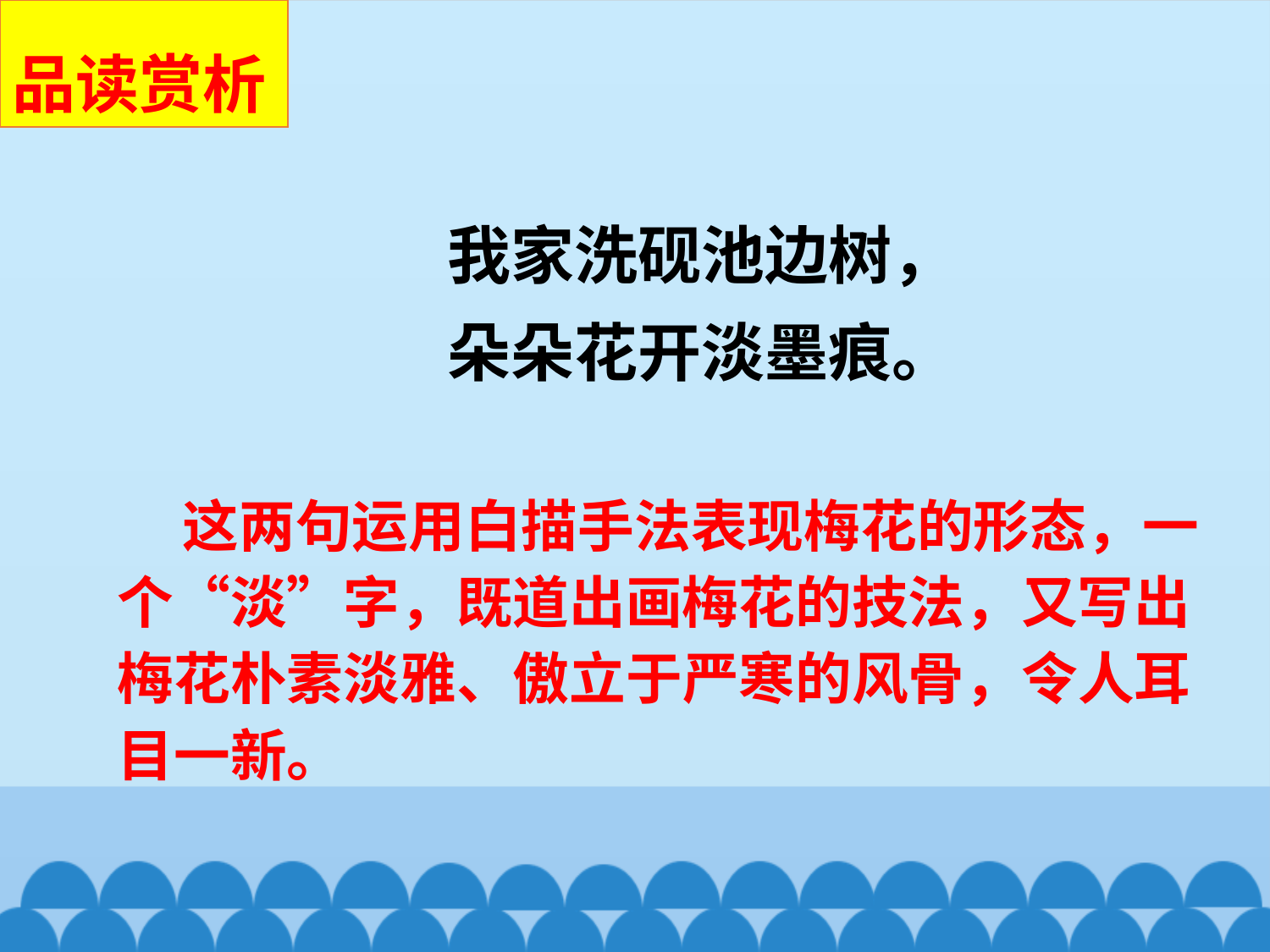

品读赏析
我家洗砚池边树，
朵朵花开淡墨痕。
    这两句运用白描手法表现梅花的形态，一个“淡”字，既道出画梅花的技法，又写出梅花朴素淡雅、傲立于严寒的风骨，令人耳目一新。